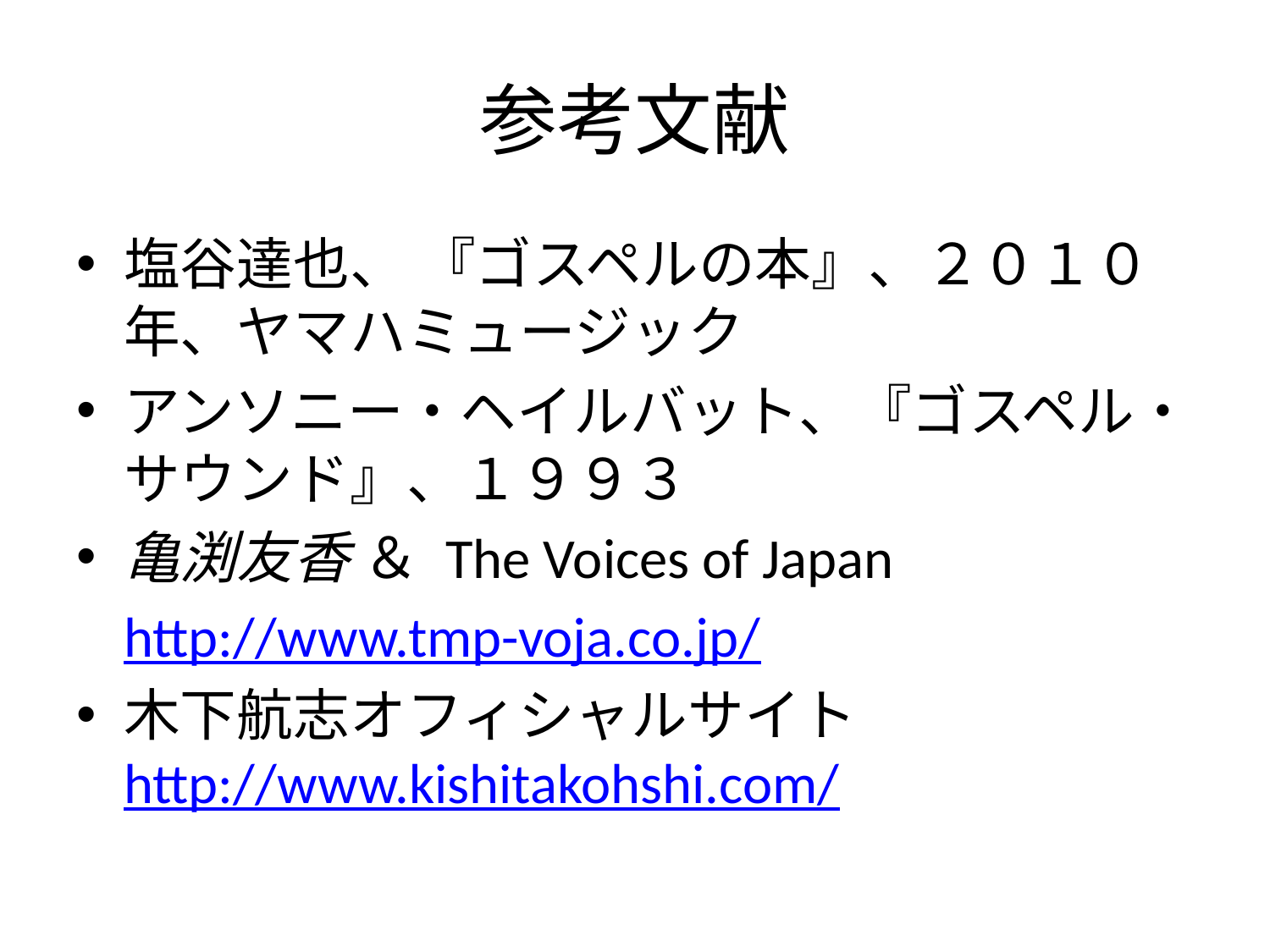

# 参考文献
塩谷達也、 『ゴスペルの本』、２０１０年、ヤマハミュージック
アンソニー・ヘイルバット、『ゴスペル・サウンド』、１９９３
亀渕友香 ＆ The Voices of Japan
	http://www.tmp-voja.co.jp/
木下航志オフィシャルサイトhttp://www.kishitakohshi.com/